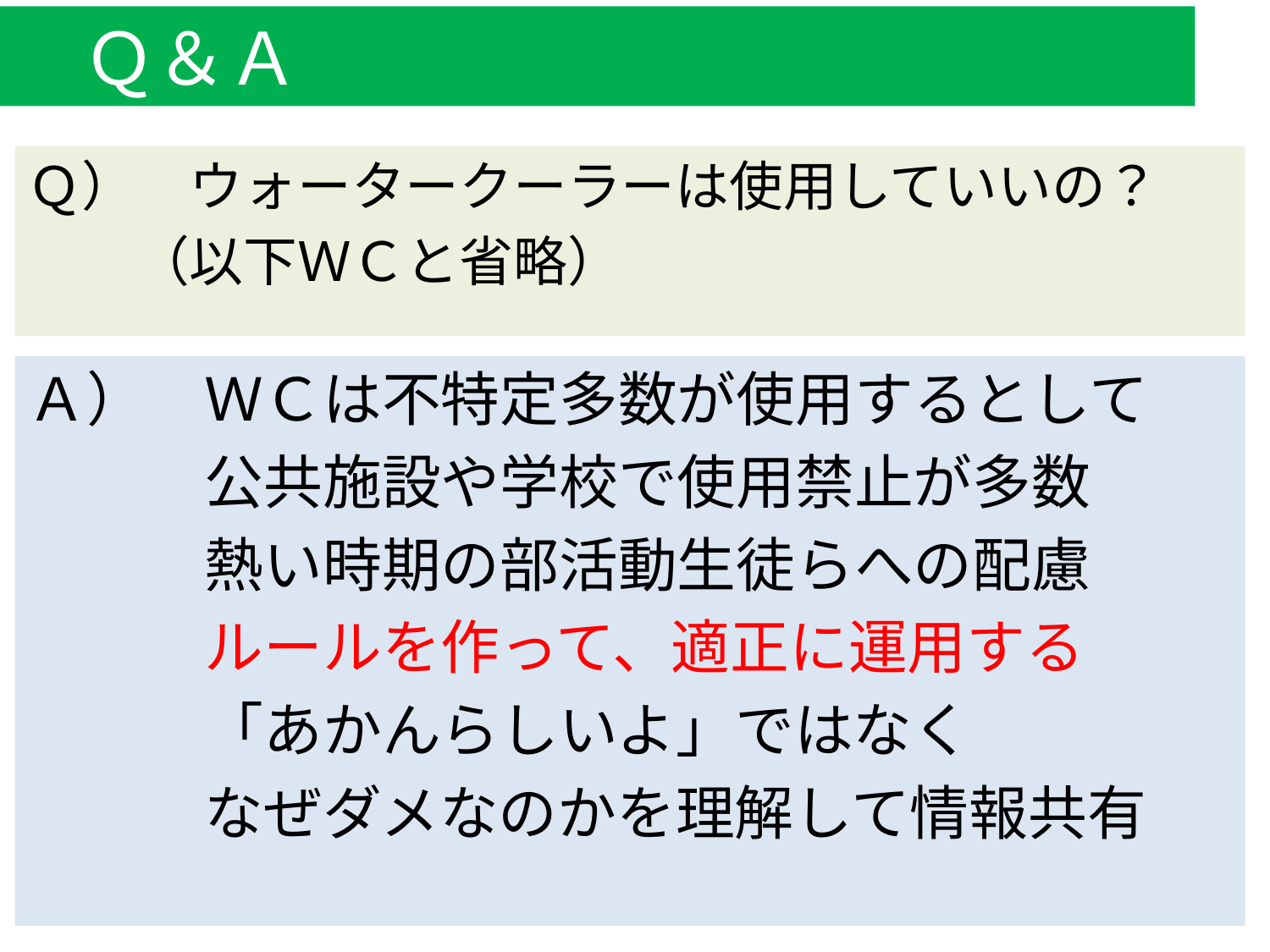

# Ｑ＆Ａ
Ｑ）　ウォータークーラーは使用していいの？
　　（以下ＷＣと省略）
Ａ）　ＷＣは不特定多数が使用するとして
　　　公共施設や学校で使用禁止が多数
　　　熱い時期の部活動生徒らへの配慮
　　　ルールを作って、適正に運用する
　　　「あかんらしいよ」ではなく
　　　なぜダメなのかを理解して情報共有